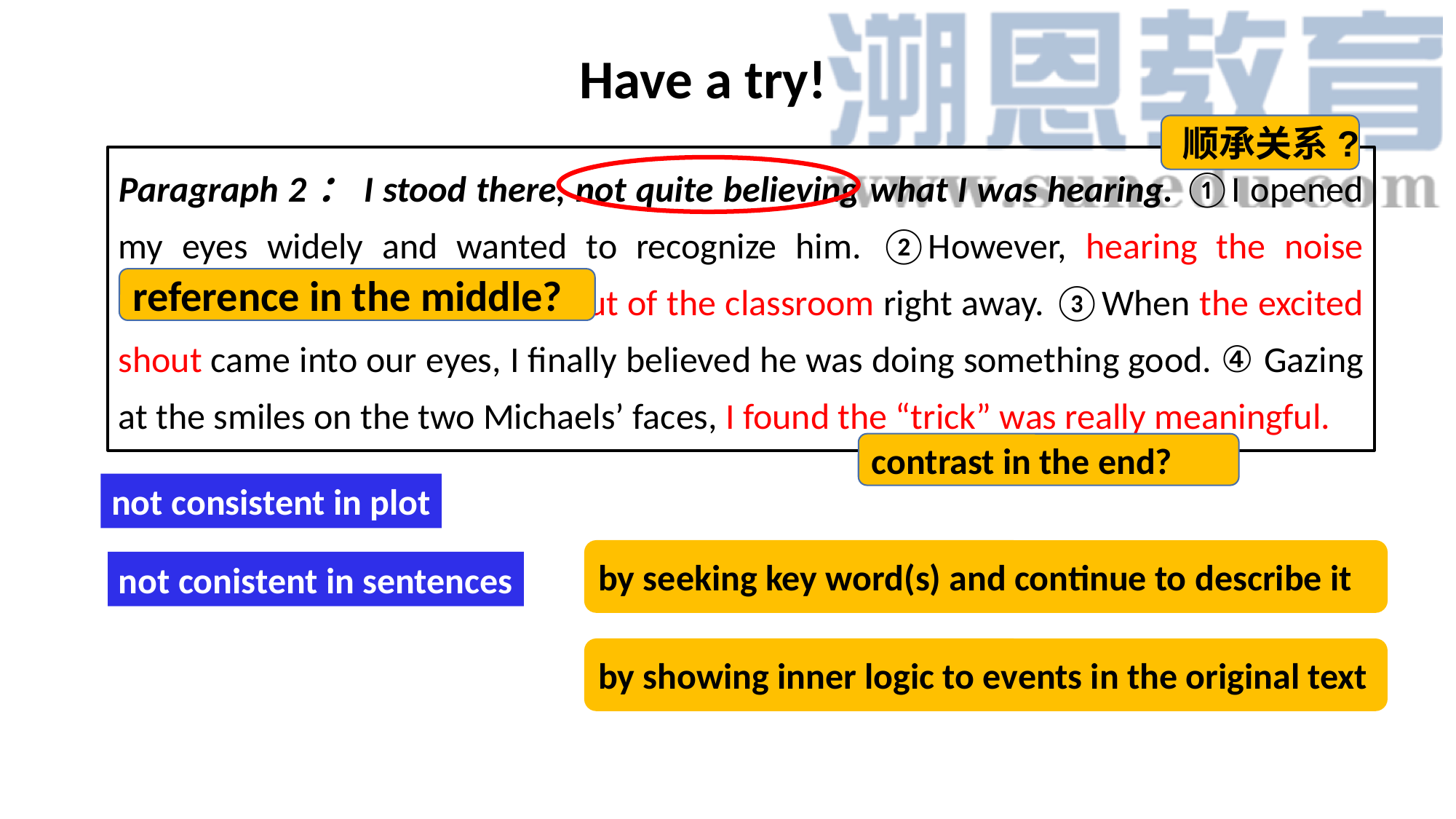

Have a try!
顺承关系?
Paragraph 2：I stood there, not quite believing what I was hearing. ①I opened my eyes widely and wanted to recognize him. ②However, hearing the noise outside, Michael and I rushed out of the classroom right away. ③When the excited shout came into our eyes, I finally believed he was doing something good. ④ Gazing at the smiles on the two Michaels’ faces, I found the “trick” was really meaningful.

reference in the middle?
contrast in the end?
not consistent in plot
by seeking key word(s) and continue to describe it
not conistent in sentences
by showing inner logic to events in the original text